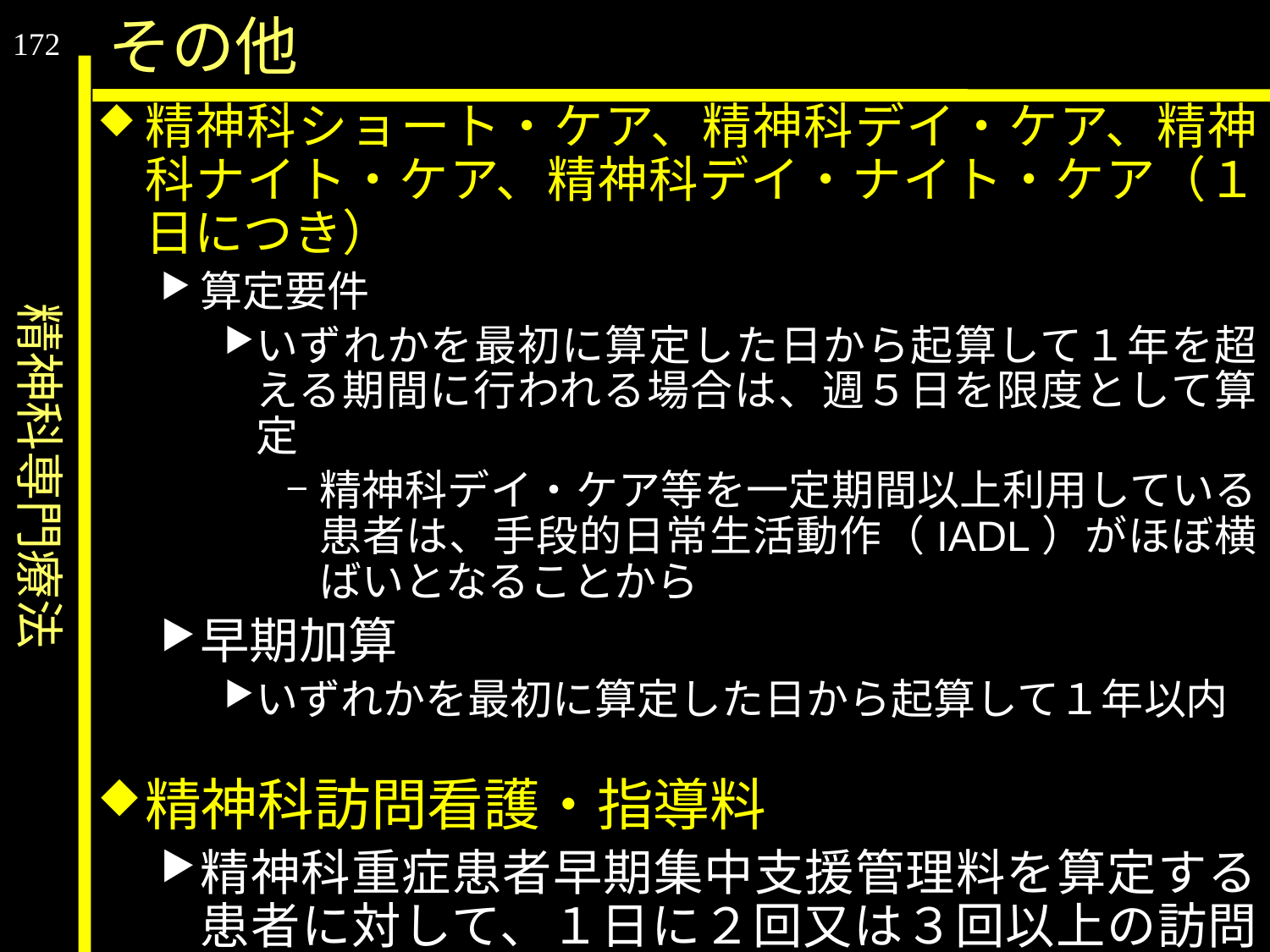

精神科専門療法
その他
172

精神科ショート・ケア、精神科デイ・ケア、精神科ナイト・ケア、精神科デイ・ナイト・ケア（１日につき）
算定要件
いずれかを最初に算定した日から起算して１年を超える期間に行われる場合は、週５日を限度として算定
精神科デイ・ケア等を一定期間以上利用している患者は、手段的日常生活動作（IADL）がほぼ横ばいとなることから
早期加算
いずれかを最初に算定した日から起算して１年以内

精神科訪問看護・指導料
精神科重症患者早期集中支援管理料を算定する患者に対して、１日に２回又は３回以上の訪問看護を行った場合
精神科複数回訪問加算（1日に２回）		４５０点（新設）
精神科複数回訪問加算（1日に３回以上）　　８００点（新設）